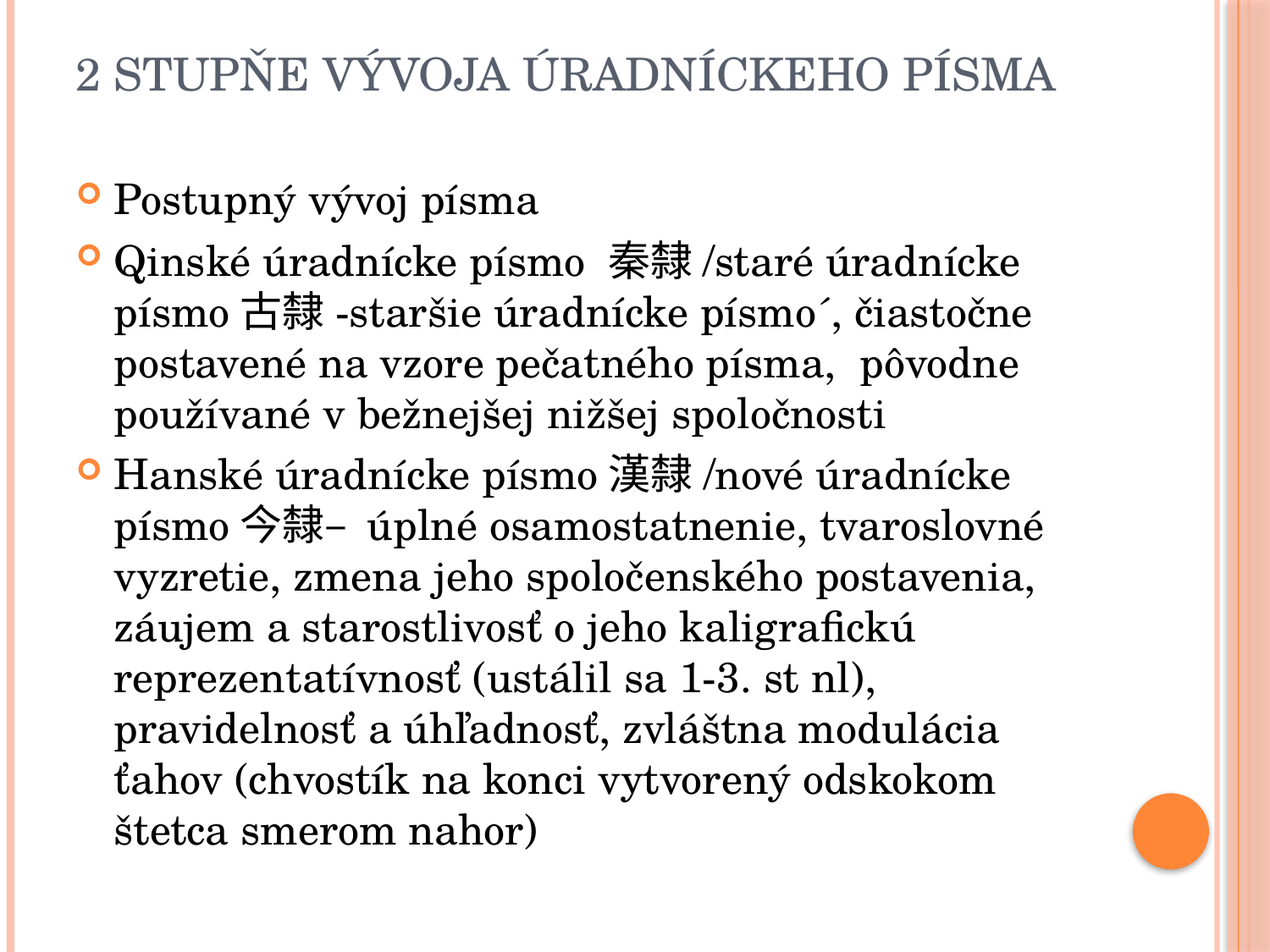

# 2 stupňe vývoja úradníckeho písma
Postupný vývoj písma
Qinské úradnícke písmo 秦隸/staré úradnícke písmo古隸-staršie úradnícke písmo´, čiastočne postavené na vzore pečatného písma,  pôvodne používané v bežnejšej nižšej spoločnosti
Hanské úradnícke písmo漢隸/nové úradnícke písmo今隸– úplné osamostatnenie, tvaroslovné vyzretie, zmena jeho spoločenského postavenia, záujem a starostlivosť o jeho kaligrafickú reprezentatívnosť (ustálil sa 1-3. st nl), pravidelnosť a úhľadnosť, zvláštna modulácia ťahov (chvostík na konci vytvorený odskokom štetca smerom nahor)